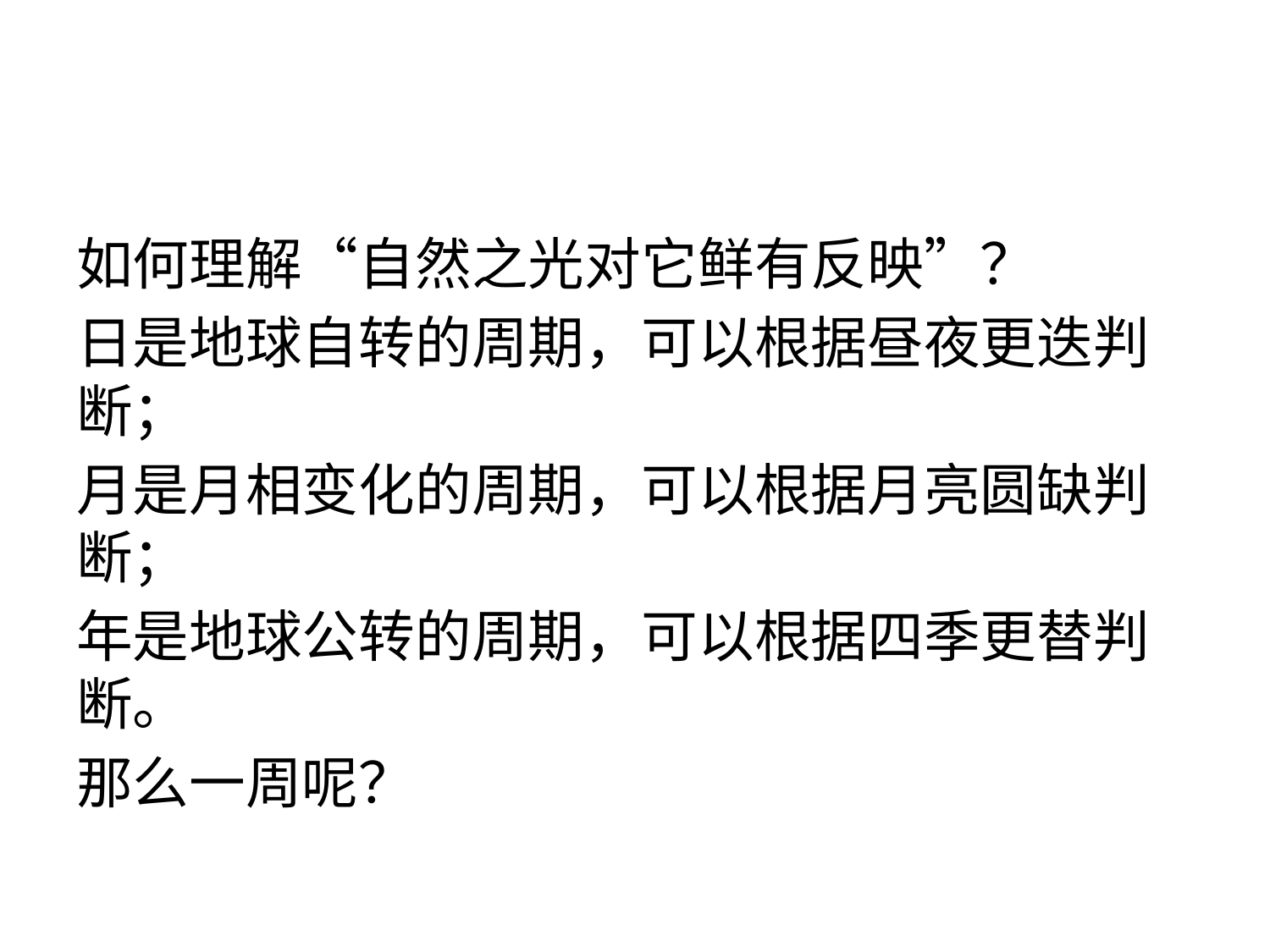

#
如何理解“自然之光对它鲜有反映”？
日是地球自转的周期，可以根据昼夜更迭判断；
月是月相变化的周期，可以根据月亮圆缺判断；
年是地球公转的周期，可以根据四季更替判断。
那么一周呢？